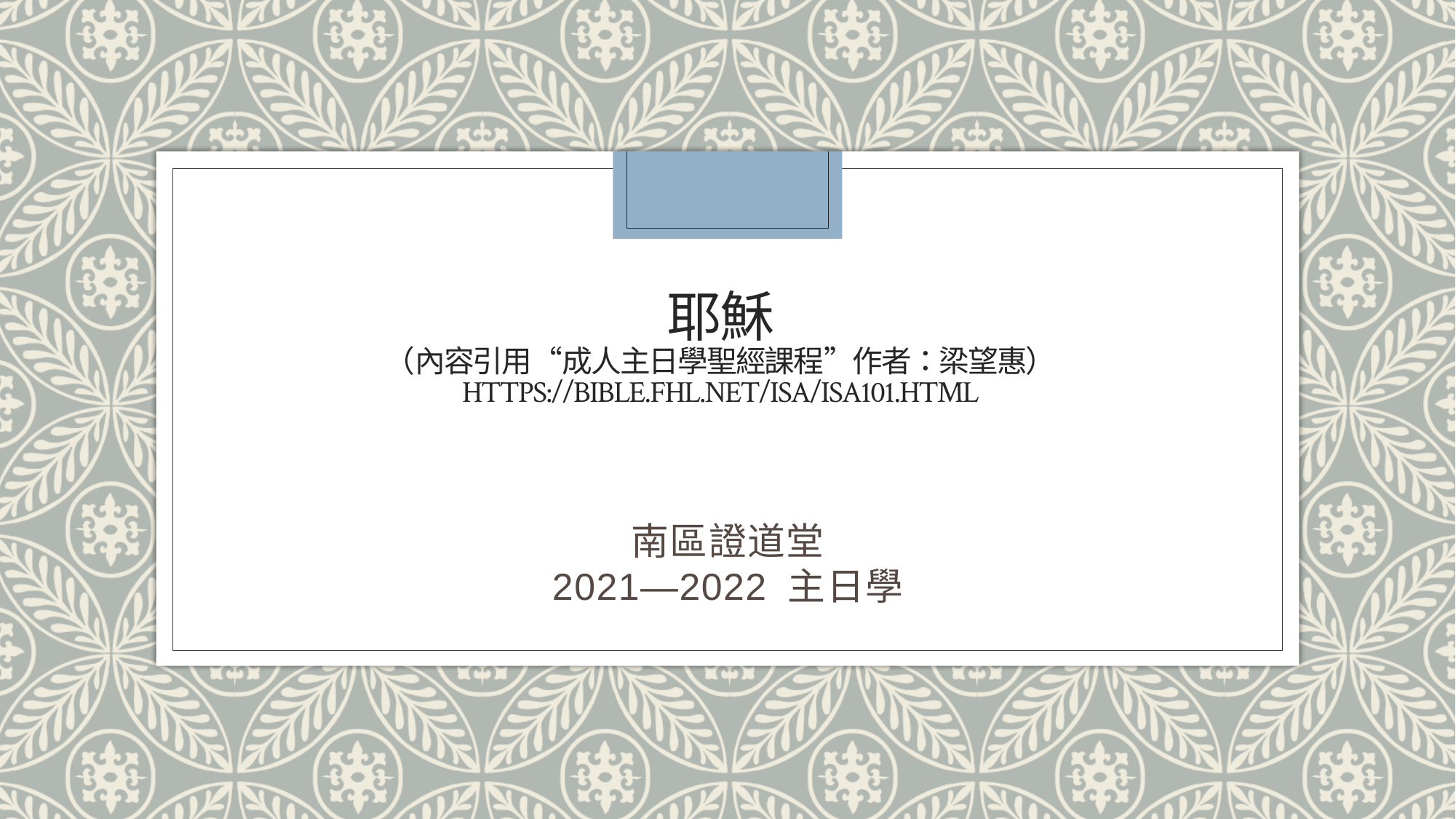

# 耶穌 （內容引用“成人主日學聖經課程”作者：梁望惠） https://bible.fhl.net/isa/isa101.html
南區證道堂
2021—2022 主日學